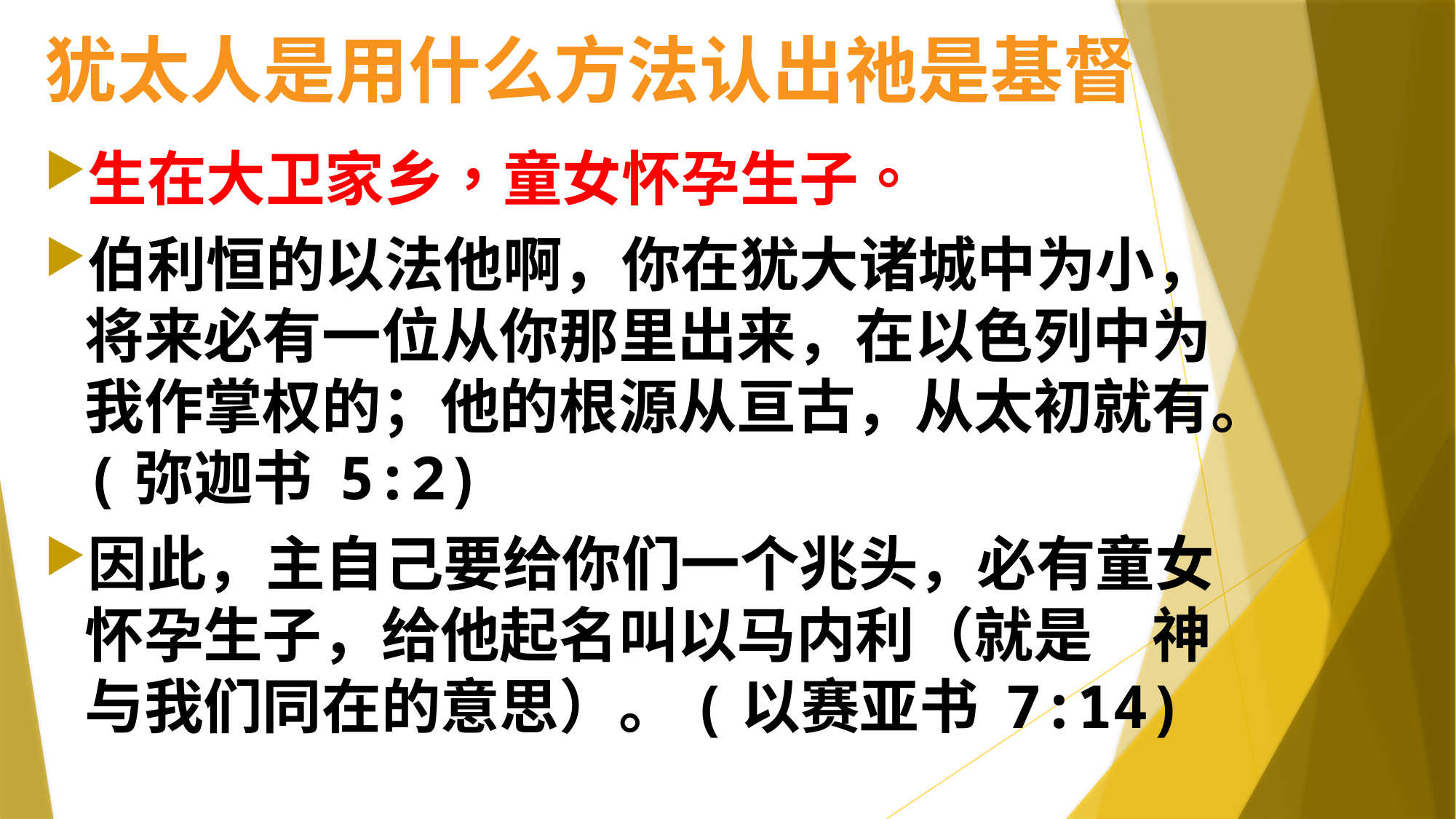

# 犹太人是用什么方法认出祂是基督
生在大卫家乡，童女怀孕生子。
伯利恒的以法他啊，你在犹大诸城中为小，将来必有一位从你那里出来，在以色列中为我作掌权的；他的根源从亘古，从太初就有。(弥迦书 5:2)
因此，主自己要给你们一个兆头，必有童女怀孕生子，给他起名叫以马内利（就是　神与我们同在的意思）。(以赛亚书 7:14)